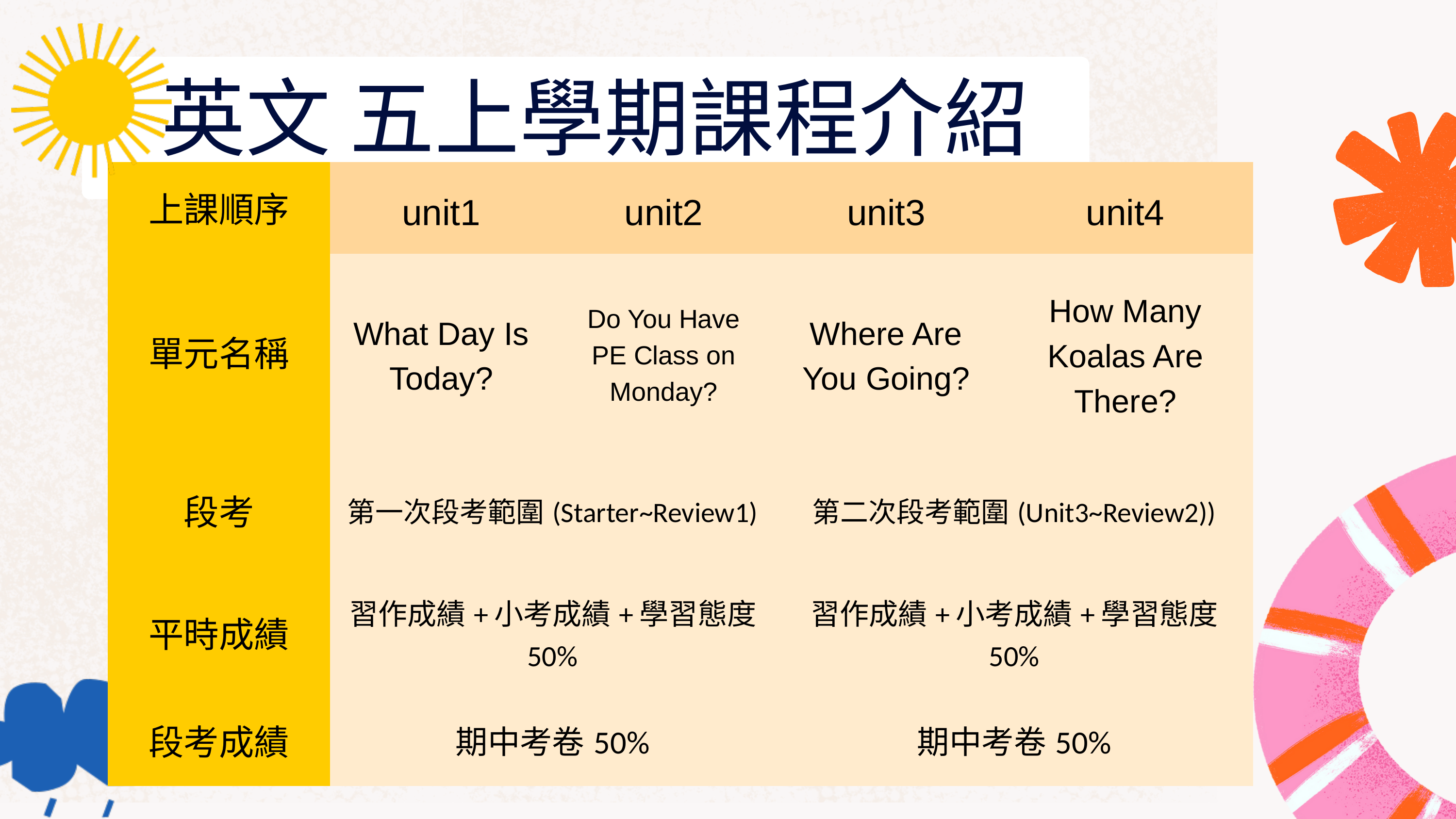

英文 五上學期課程介紹

| 上課順序 | unit1 | unit2 | unit3 | unit4 |
| --- | --- | --- | --- | --- |
| 單元名稱 | What Day Is Today? | Do You Have PE Class on Monday? | Where Are You Going? | How Many Koalas Are There? |
| 段考 | 第一次段考範圍(Starter~Review1) | 第一次段考範圍(Starter~Review1) | 第二次段考範圍(Unit3~Review2)) | 第二次段考範圍(Unit3~Review2)) |
| 平時成績 | 習作成績+小考成績+學習態度 50% | 習作成績+小考成績+學習態度 50% | 習作成績+小考成績+學習態度 50% | 習作成績+小考成績+學習態度 50% |
| 段考成績 | 期中考卷50% | 期中考卷50% | 期中考卷50% | 期中考卷50% |